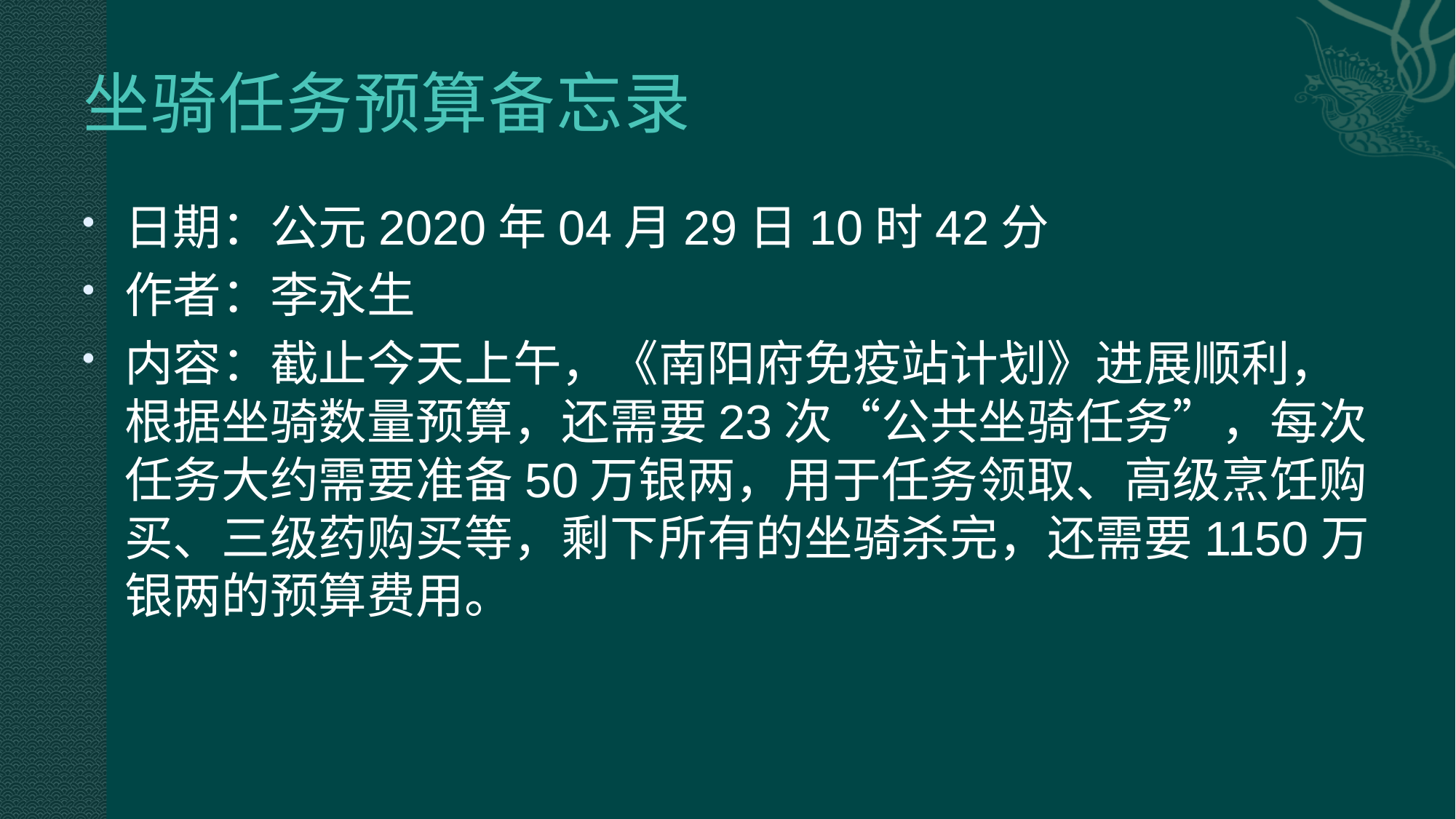

# 坐骑任务预算备忘录
日期：公元2020年04月29日10时42分
作者：李永生
内容：截止今天上午，《南阳府免疫站计划》进展顺利，根据坐骑数量预算，还需要23次“公共坐骑任务”，每次任务大约需要准备50万银两，用于任务领取、高级烹饪购买、三级药购买等，剩下所有的坐骑杀完，还需要1150万银两的预算费用。